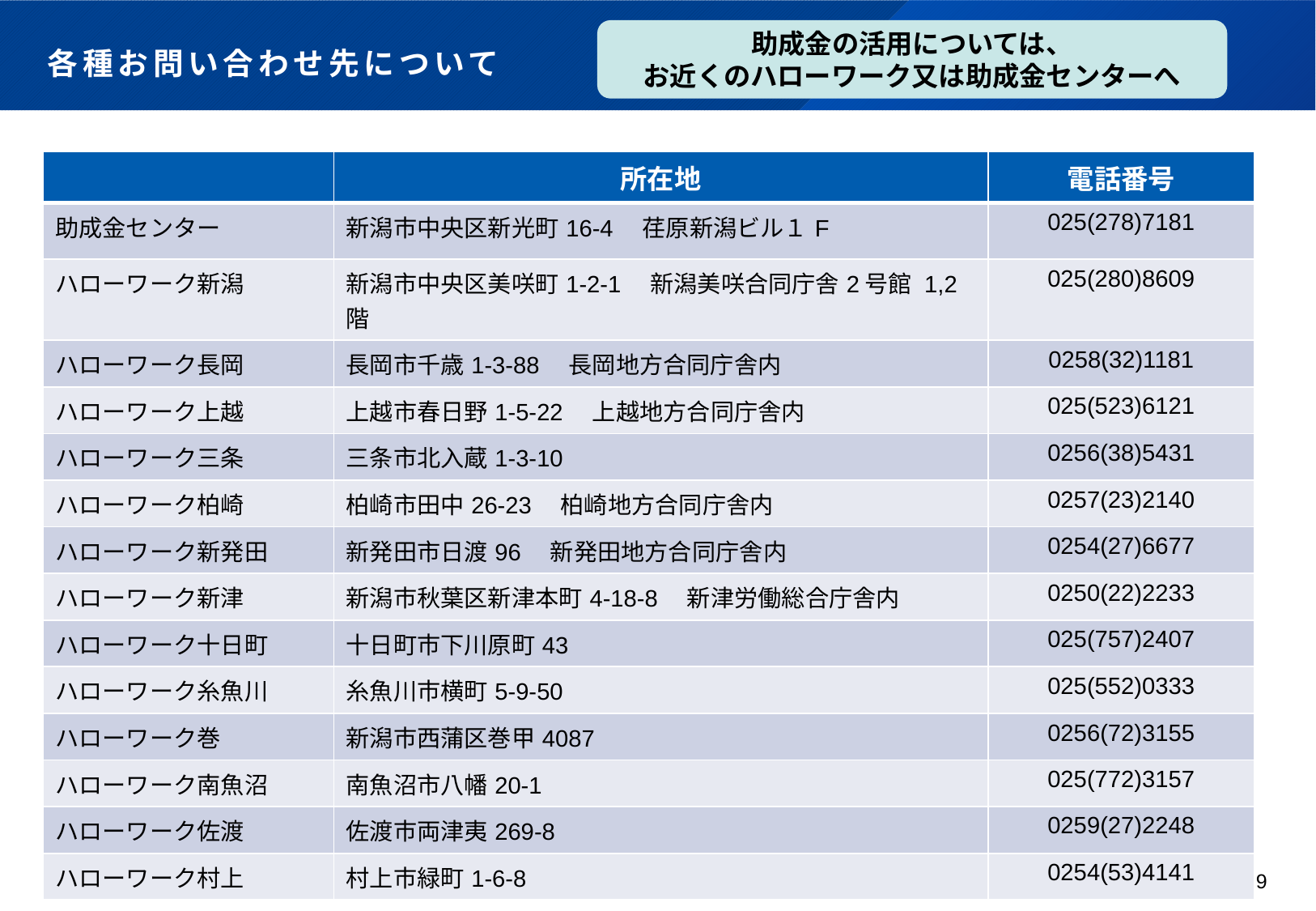

# 各種お問い合わせ先について
助成金の活用については、
お近くのハローワーク又は助成金センターへ
|  | 所在地 | 電話番号 |
| --- | --- | --- |
| 助成金センター | 新潟市中央区新光町16-4　荏原新潟ビル１F | 025(278)7181 |
| ハローワーク新潟 | 新潟市中央区美咲町1-2-1　新潟美咲合同庁舎2号館 1,2階 | 025(280)8609 |
| ハローワーク長岡 | 長岡市千歳1-3-88　長岡地方合同庁舎内 | 0258(32)1181 |
| ハローワーク上越 | 上越市春日野1-5-22　上越地方合同庁舎内 | 025(523)6121 |
| ハローワーク三条 | 三条市北入蔵1-3-10 | 0256(38)5431 |
| ハローワーク柏崎 | 柏崎市田中26-23　柏崎地方合同庁舎内 | 0257(23)2140 |
| ハローワーク新発田 | 新発田市日渡96　新発田地方合同庁舎内 | 0254(27)6677 |
| ハローワーク新津 | 新潟市秋葉区新津本町4-18-8　新津労働総合庁舎内 | 0250(22)2233 |
| ハローワーク十日町 | 十日町市下川原町43 | 025(757)2407 |
| ハローワーク糸魚川 | 糸魚川市横町5-9-50 | 025(552)0333 |
| ハローワーク巻 | 新潟市西蒲区巻甲4087 | 0256(72)3155 |
| ハローワーク南魚沼 | 南魚沼市八幡20-1 | 025(772)3157 |
| ハローワーク佐渡 | 佐渡市両津夷269-8 | 0259(27)2248 |
| ハローワーク村上 | 村上市緑町1-6-8 | 0254(53)4141 |
9